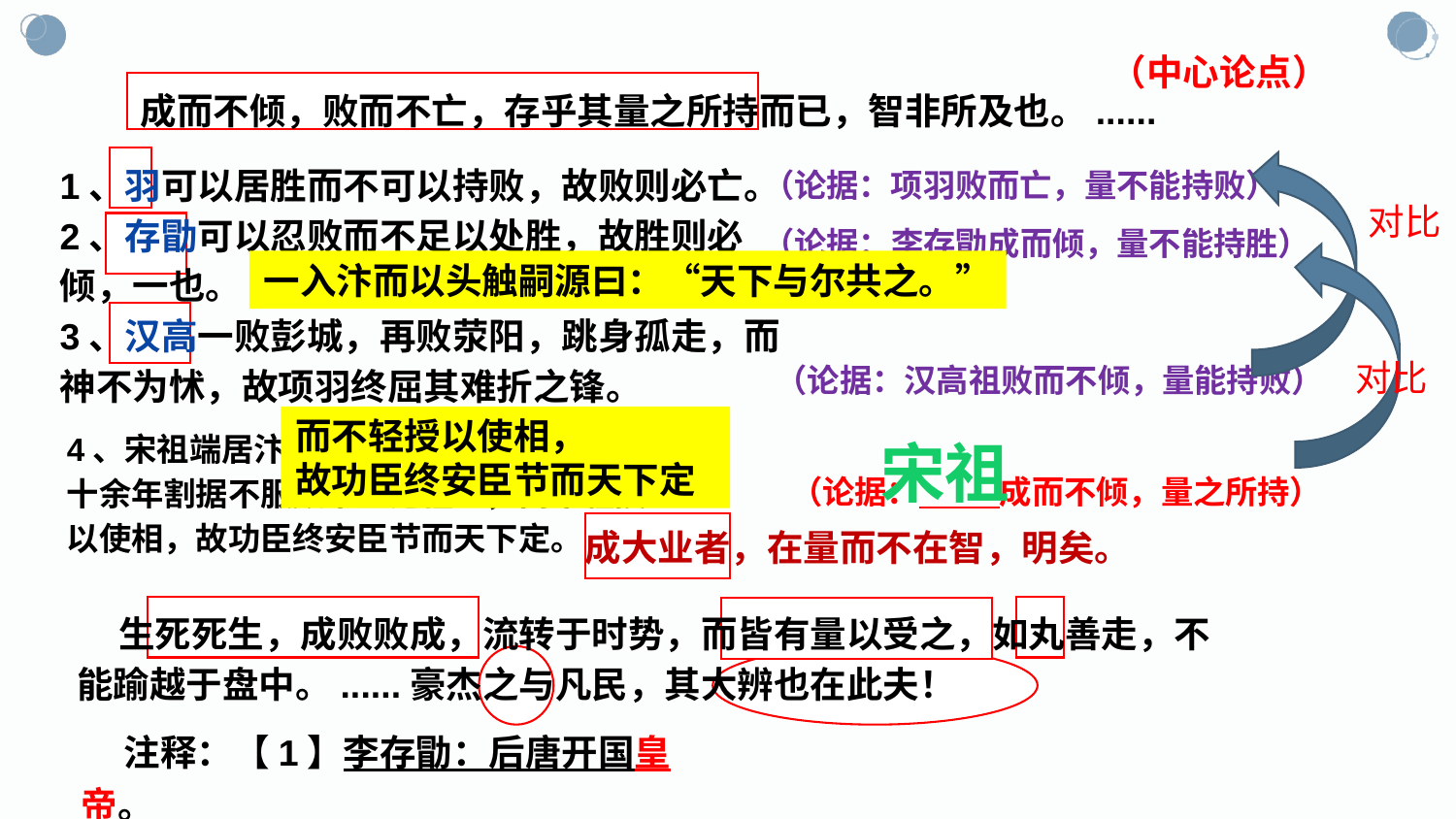

（中心论点）

    成而不倾，败而不亡，存乎其量之所持而已，智非所及也。......

1、羽可以居胜而不可以持败，故败则必亡。
2、存勖可以忍败而不足以处胜，故胜则必倾，一也。
3、汉高一败彭城，再败荥阳，跳身孤走，而神不为怵，故项羽终屈其难折之锋。

（论据：项羽败而亡，量不能持败）
对比

（论据：李存勖成而倾，量不能持胜）

一入汴而以头触嗣源曰：“天下与尔共之。”

对比
（论据：汉高祖败而不倾，量能持败）
而不轻授以使相，
故功臣终安臣节而天下定
4、宋祖端居汴京，曹彬为下江南，收六十余年割据不服数千里之疆土，而不轻授以使相，故功臣终安臣节而天下定。
宋祖
（论据：           成而不倾，量之所持）

成大业者，在量而不在智，明矣。

    生死死生，成败败成，流转于时势，而皆有量以受之，如丸善走，不能踰越于盘中。......豪杰之与凡民，其大辨也在此夫！

注释：【1】李存勖：后唐开国皇帝。